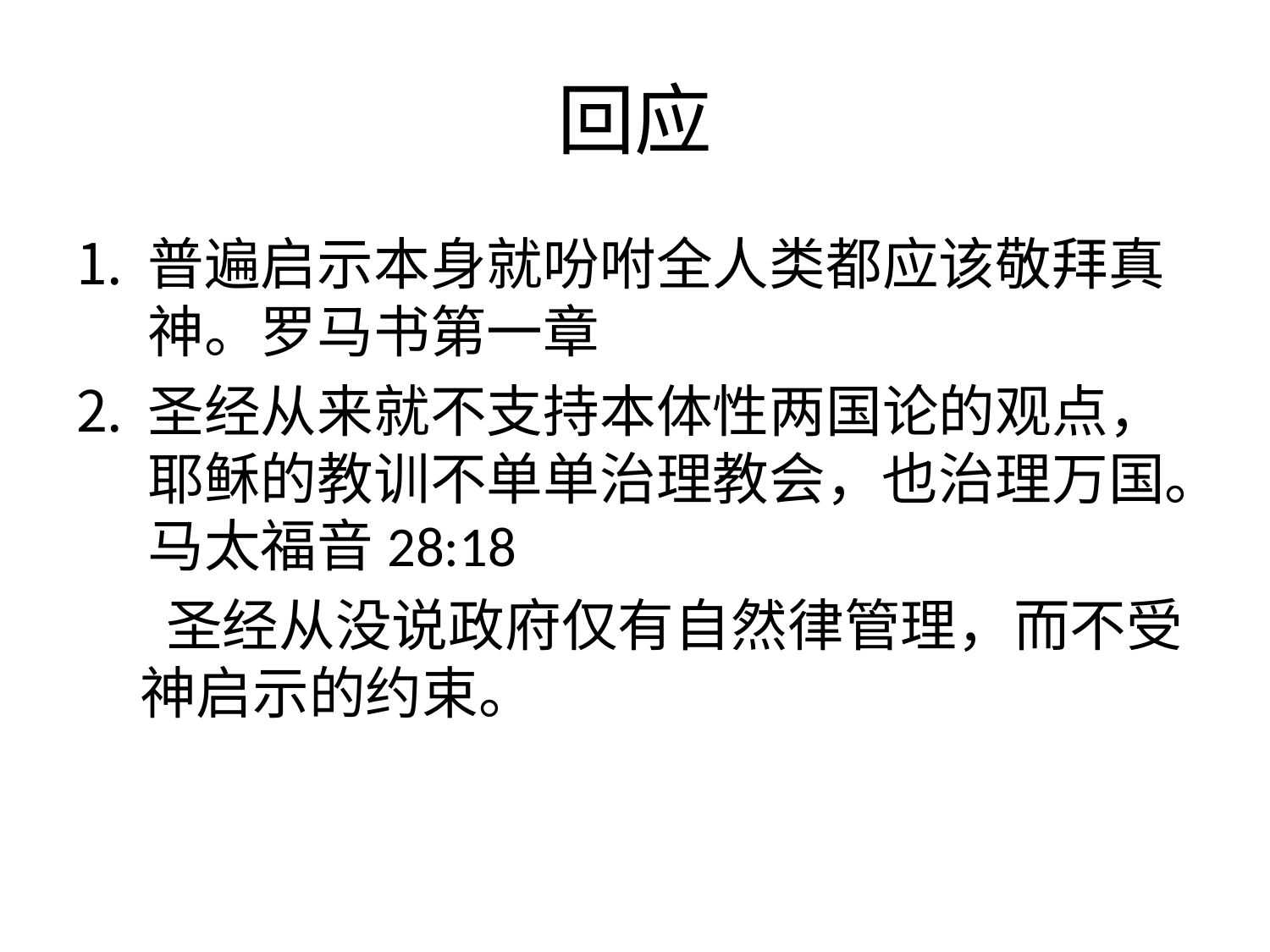

# 回应
普遍启示本身就吩咐全人类都应该敬拜真神。罗马书第一章
圣经从来就不支持本体性两国论的观点，耶稣的教训不单单治理教会，也治理万国。马太福音28:18
      圣经从没说政府仅有自然律管理，而不受      神启示的约束。